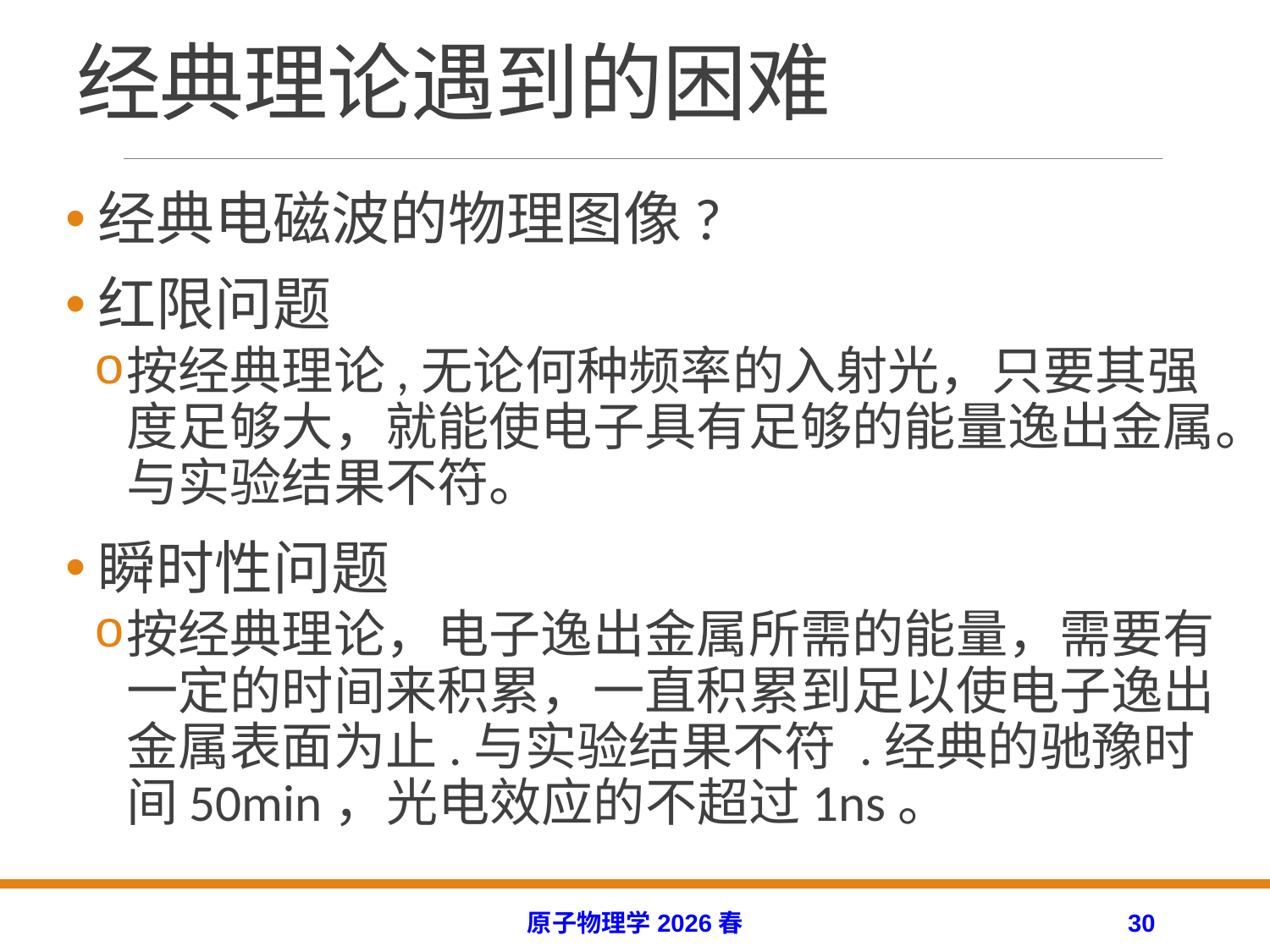

# 经典理论遇到的困难
经典电磁波的物理图像?
红限问题
按经典理论,无论何种频率的入射光，只要其强度足够大，就能使电子具有足够的能量逸出金属。与实验结果不符。
瞬时性问题
按经典理论，电子逸出金属所需的能量，需要有一定的时间来积累，一直积累到足以使电子逸出金属表面为止.与实验结果不符 .经典的驰豫时间50min，光电效应的不超过1ns。

原子物理学2026春
30